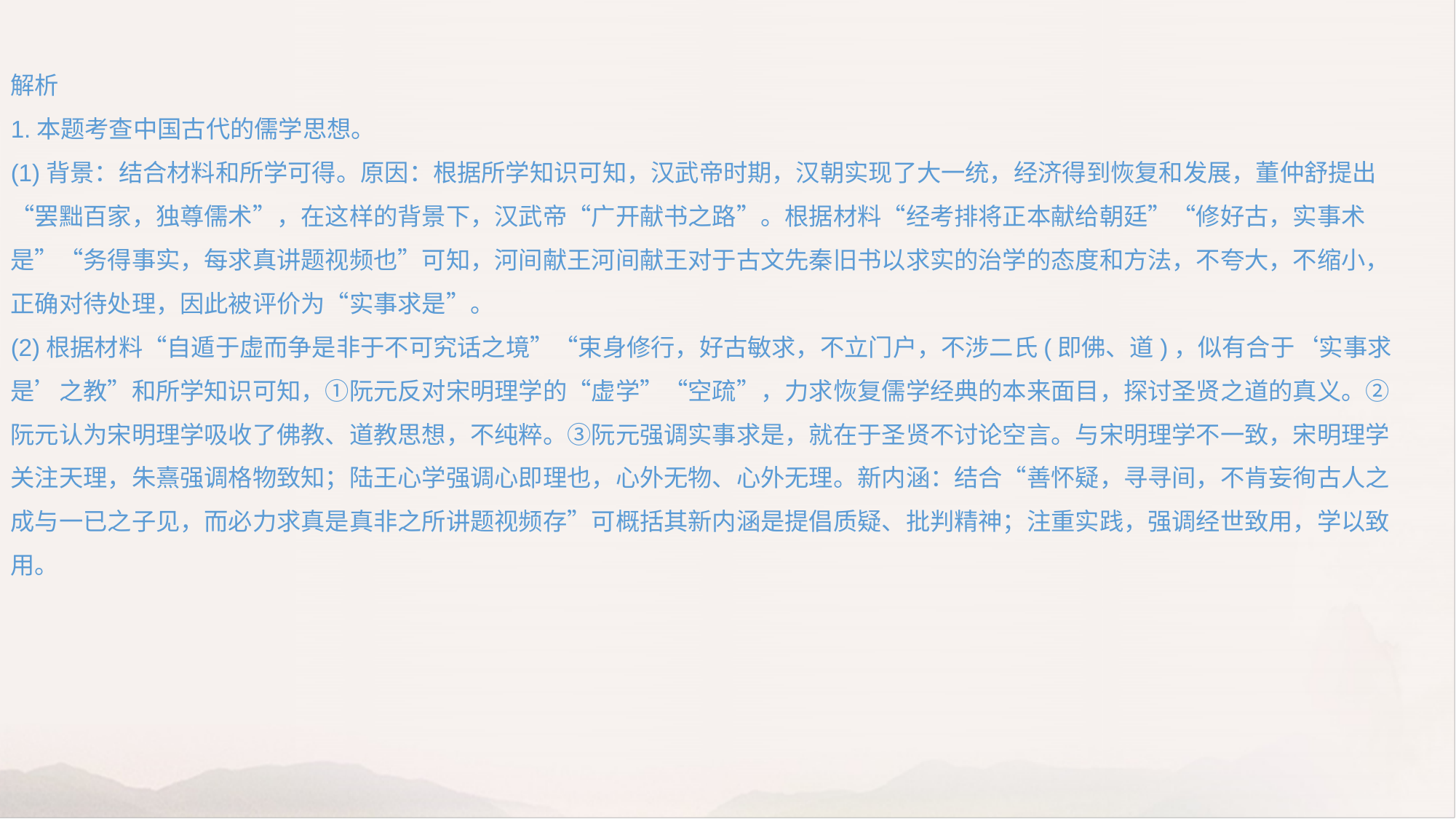

解析
1.本题考查中国古代的儒学思想。
(1)背景：结合材料和所学可得。原因：根据所学知识可知，汉武帝时期，汉朝实现了大一统，经济得到恢复和发展，董仲舒提出“罢黜百家，独尊儒术”，在这样的背景下，汉武帝“广开献书之路”。根据材料“经考排将正本献给朝廷”“修好古，实事术是”“务得事实，每求真讲题视频也”可知，河间献王河间献王对于古文先秦旧书以求实的治学的态度和方法，不夸大，不缩小，正确对待处理，因此被评价为“实事求是”。
(2)根据材料“自遁于虚而争是非于不可究话之境”“束身修行，好古敏求，不立门户，不涉二氏(即佛、道)，似有合于‘实事求是’之教”和所学知识可知，①阮元反对宋明理学的“虚学”“空疏”，力求恢复儒学经典的本来面目，探讨圣贤之道的真义。②阮元认为宋明理学吸收了佛教、道教思想，不纯粹。③阮元强调实事求是，就在于圣贤不讨论空言。与宋明理学不一致，宋明理学关注天理，朱熹强调格物致知；陆王心学强调心即理也，心外无物、心外无理。新内涵：结合“善怀疑，寻寻间，不肯妄徇古人之成与一已之子见，而必力求真是真非之所讲题视频存”可概括其新内涵是提倡质疑、批判精神；注重实践，强调经世致用，学以致用。